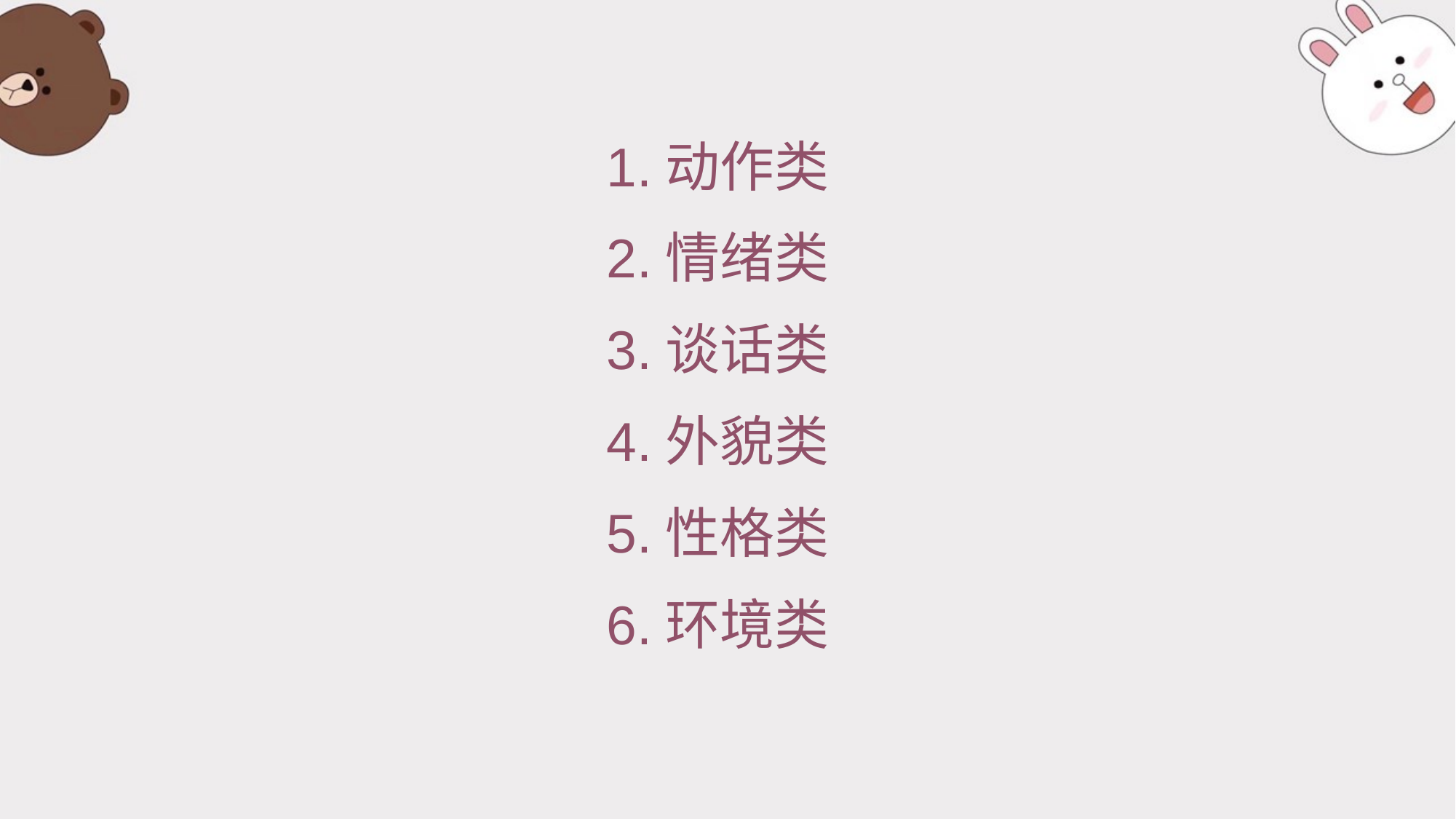

# 1.动作类 2.情绪类 3.谈话类 4.外貌类 5.性格类 6.环境类